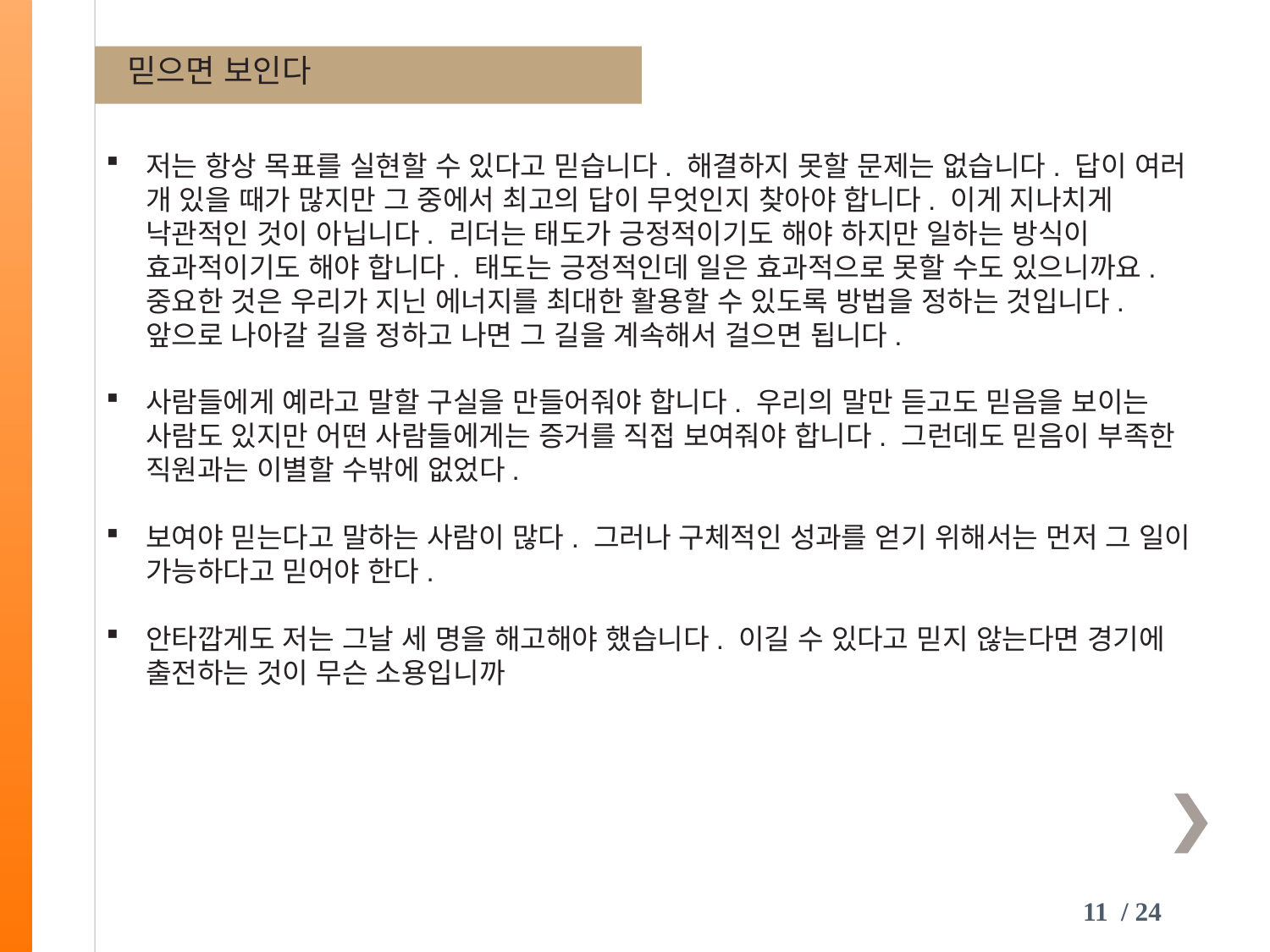

믿으면 보인다

저는 항상 목표를 실현할 수 있다고 믿습니다. 해결하지 못할 문제는 없습니다. 답이 여러 개 있을 때가 많지만 그 중에서 최고의 답이 무엇인지 찾아야 합니다. 이게 지나치게 낙관적인 것이 아닙니다. 리더는 태도가 긍정적이기도 해야 하지만 일하는 방식이 효과적이기도 해야 합니다. 태도는 긍정적인데 일은 효과적으로 못할 수도 있으니까요. 중요한 것은 우리가 지닌 에너지를 최대한 활용할 수 있도록 방법을 정하는 것입니다. 앞으로 나아갈 길을 정하고 나면 그 길을 계속해서 걸으면 됩니다.

사람들에게 예라고 말할 구실을 만들어줘야 합니다. 우리의 말만 듣고도 믿음을 보이는 사람도 있지만 어떤 사람들에게는 증거를 직접 보여줘야 합니다. 그런데도 믿음이 부족한 직원과는 이별할 수밖에 없었다.

보여야 믿는다고 말하는 사람이 많다. 그러나 구체적인 성과를 얻기 위해서는 먼저 그 일이 가능하다고 믿어야 한다.

안타깝게도 저는 그날 세 명을 해고해야 했습니다. 이길 수 있다고 믿지 않는다면 경기에 출전하는 것이 무슨 소용입니까

11  / 24